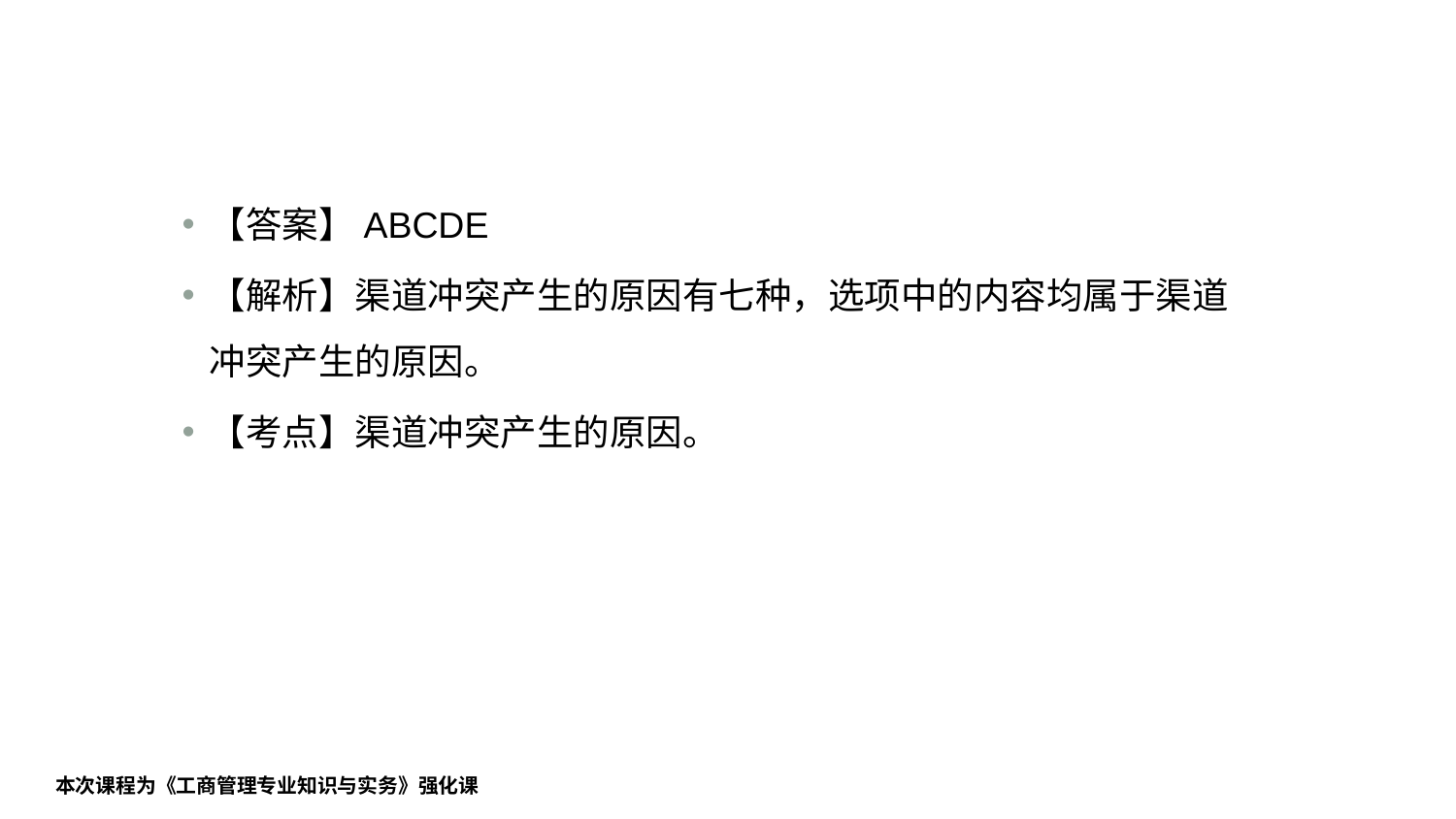

#
【答案】ABCDE
【解析】渠道冲突产生的原因有七种，选项中的内容均属于渠道冲突产生的原因。
【考点】渠道冲突产生的原因。